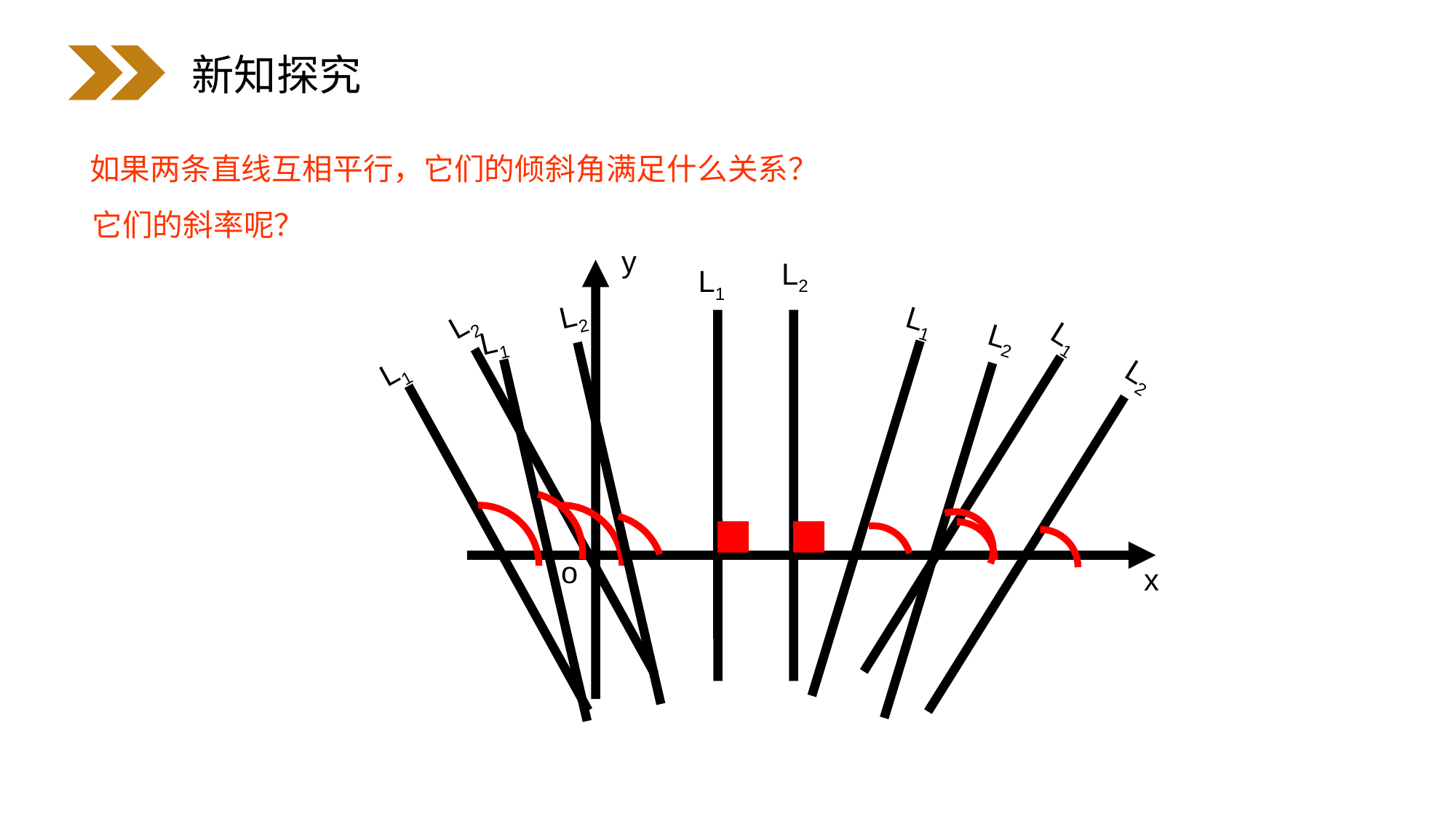

新知探究
如果两条直线互相平行，它们的倾斜角满足什么关系？
它们的斜率呢？
y

o

x
L2
L1

L2
L1

L2
L1

L2
L1

L2
L1